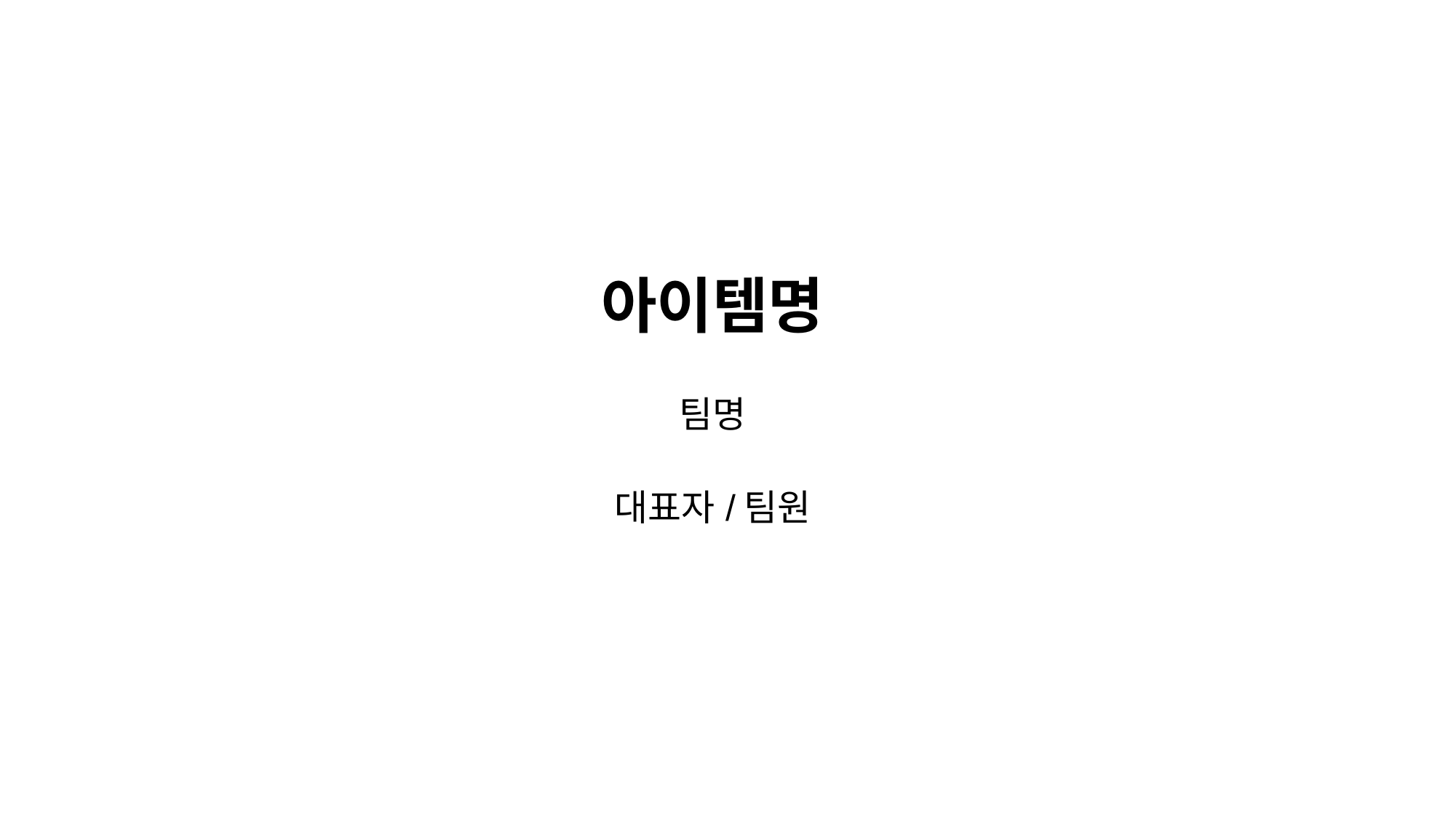

|  |
| --- |
| 아이템명 |
| 팀명 대표자/팀원 |
|  |